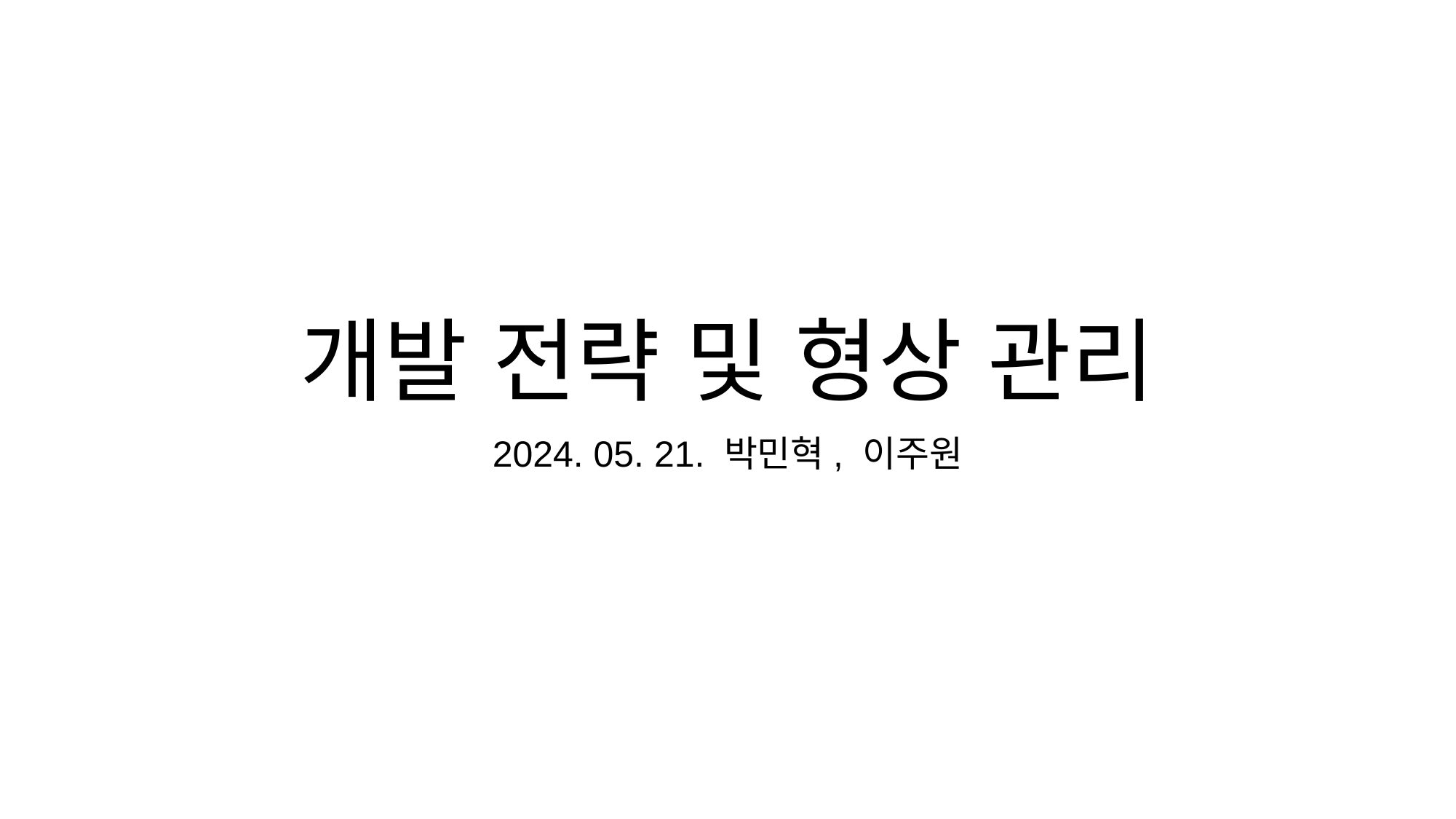

# 개발 전략 및 형상 관리
2024. 05. 21. 박민혁, 이주원